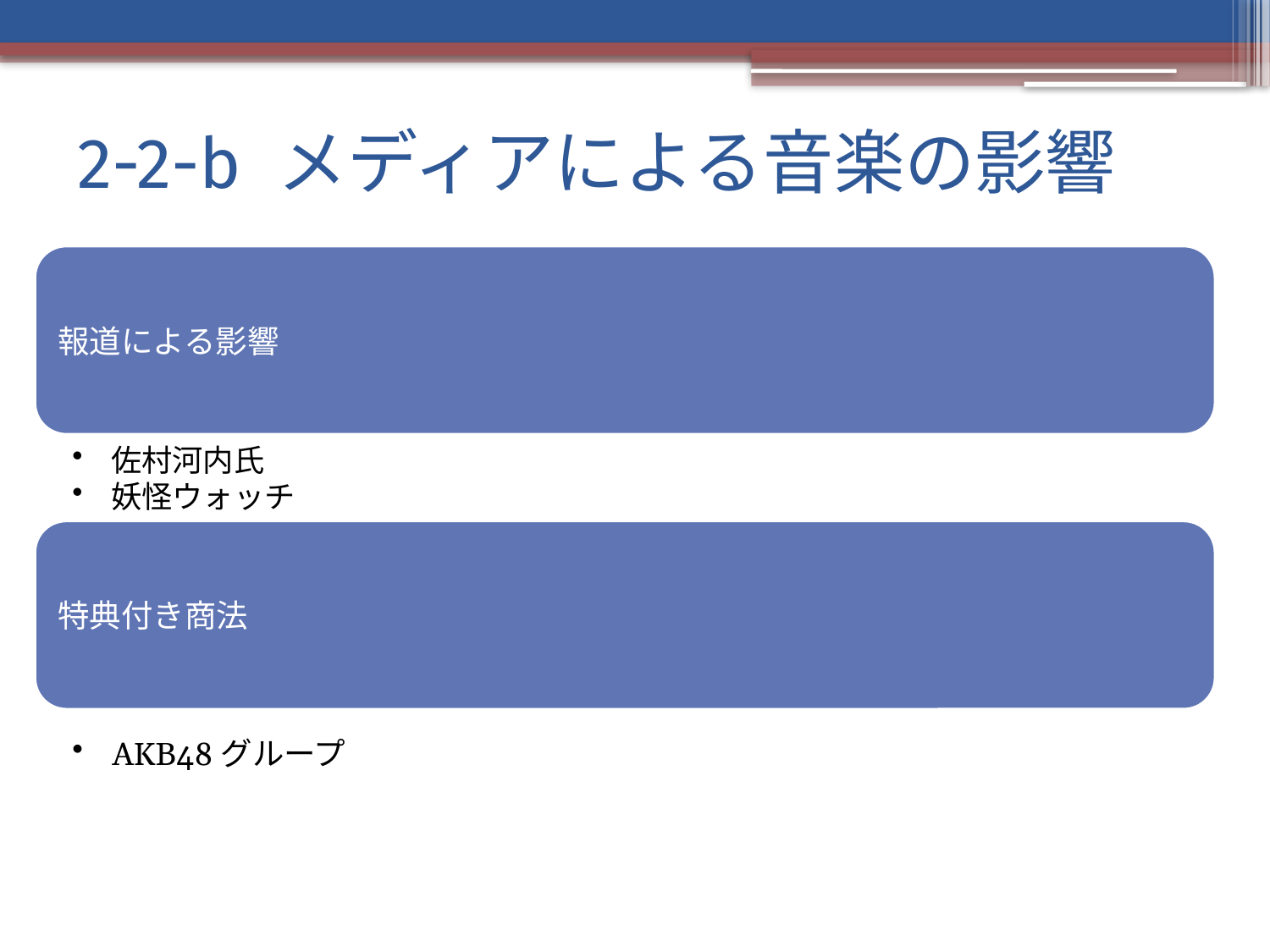

# 2-2-b メディアによる音楽の影響
報道による影響
佐村河内氏
特典付き商法
AKB48グループ
妖怪ウォッチ